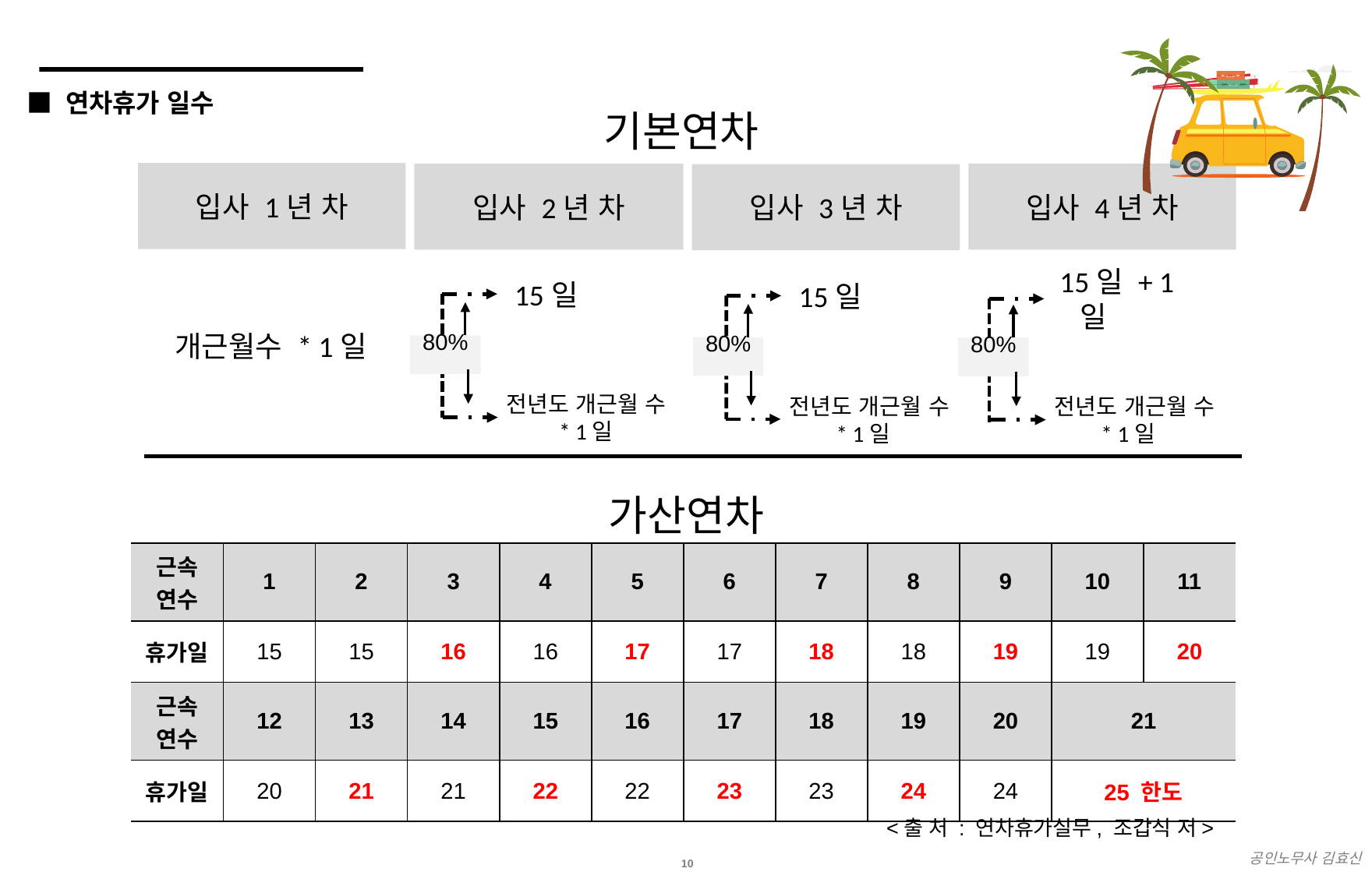

■ 연차휴가 일수
기본연차
입사 1년 차
입사 2년 차
입사 4년 차
입사 3년 차
15일
15일
       15일 + 1일
개근월수 * 1일
80%
80%
80%
전년도 개근월 수 * 1일
전년도 개근월 수 * 1일
전년도 개근월 수 * 1일
가산연차
| 근속 연수 | 1 | 2 | 3 | 4 | 5 | 6 | 7 | 8 | 9 | 10 | 11 |
| --- | --- | --- | --- | --- | --- | --- | --- | --- | --- | --- | --- |
| 휴가일 | 15 | 15 | 16 | 16 | 17 | 17 | 18 | 18 | 19 | 19 | 20 |
| 근속 연수 | 12 | 13 | 14 | 15 | 16 | 17 | 18 | 19 | 20 | 21 |  |
| 휴가일 | 20 | 21 | 21 | 22 | 22 | 23 | 23 | 24 | 24 | 25 한도 |  |
<출 처 : 연차휴가실무, 조갑식 저>